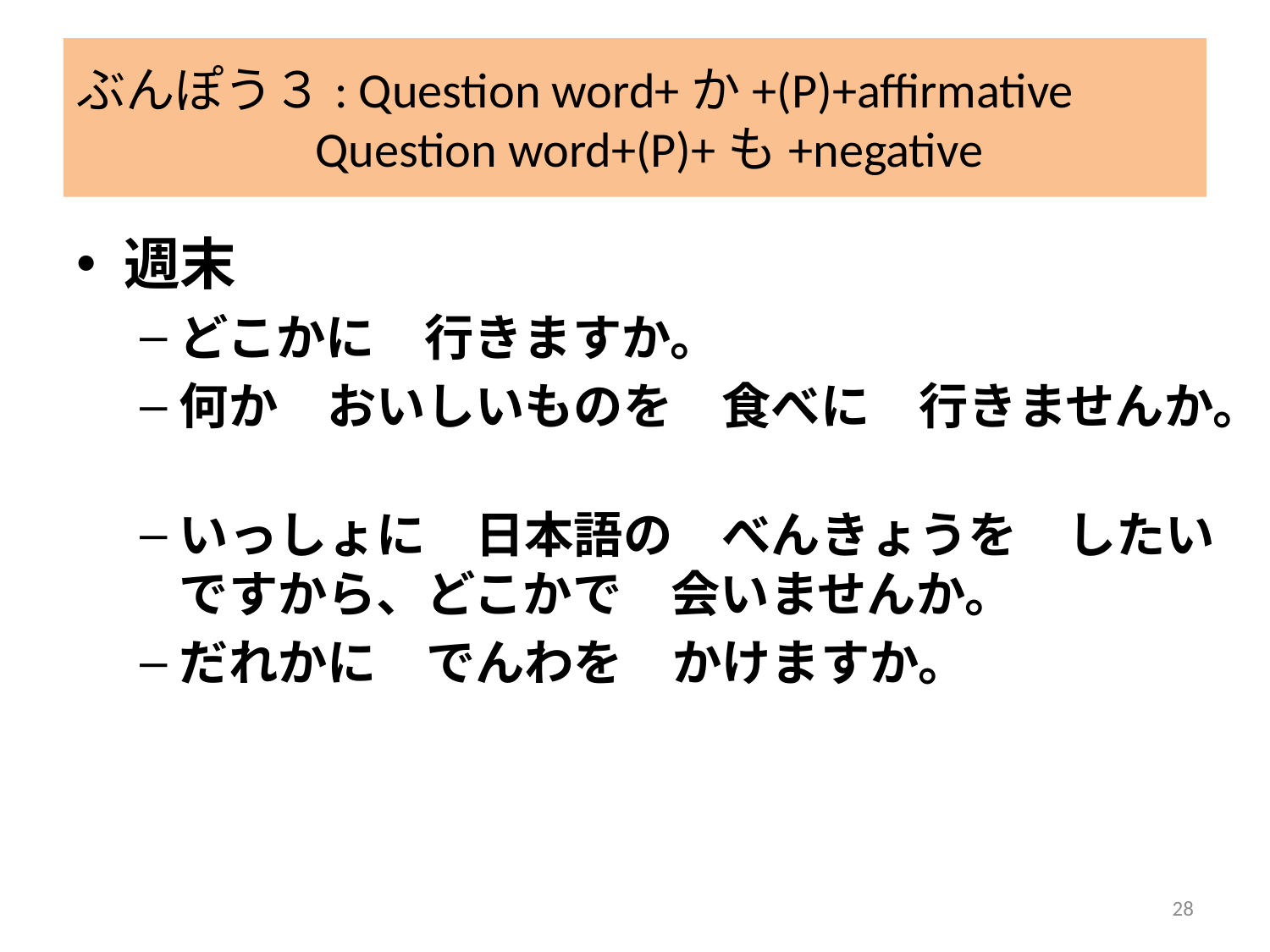

#
ぶんぽう３: Question word+か+(P)+affirmative
	          Question word+(P)+も+negative
週末
どこかに　行きますか。
何か　おいしいものを　食べに　行きませんか。
いっしょに　日本語の　べんきょうを　したいですから、どこかで　会いませんか。
だれかに　でんわを　かけますか。

28